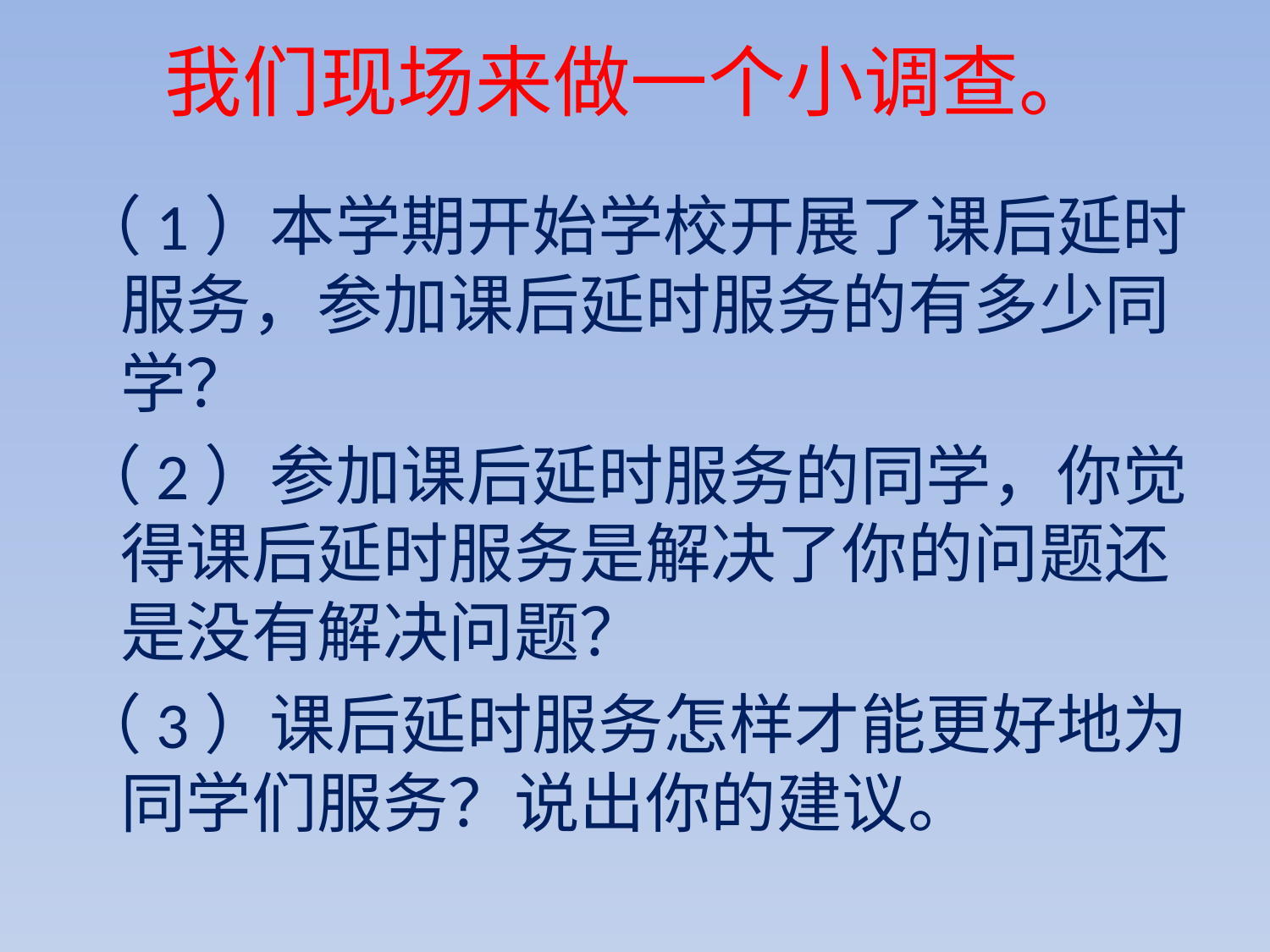

# 我们现场来做一个小调查。
（1）本学期开始学校开展了课后延时服务，参加课后延时服务的有多少同学？
（2）参加课后延时服务的同学，你觉得课后延时服务是解决了你的问题还是没有解决问题？
（3）课后延时服务怎样才能更好地为同学们服务？说出你的建议。